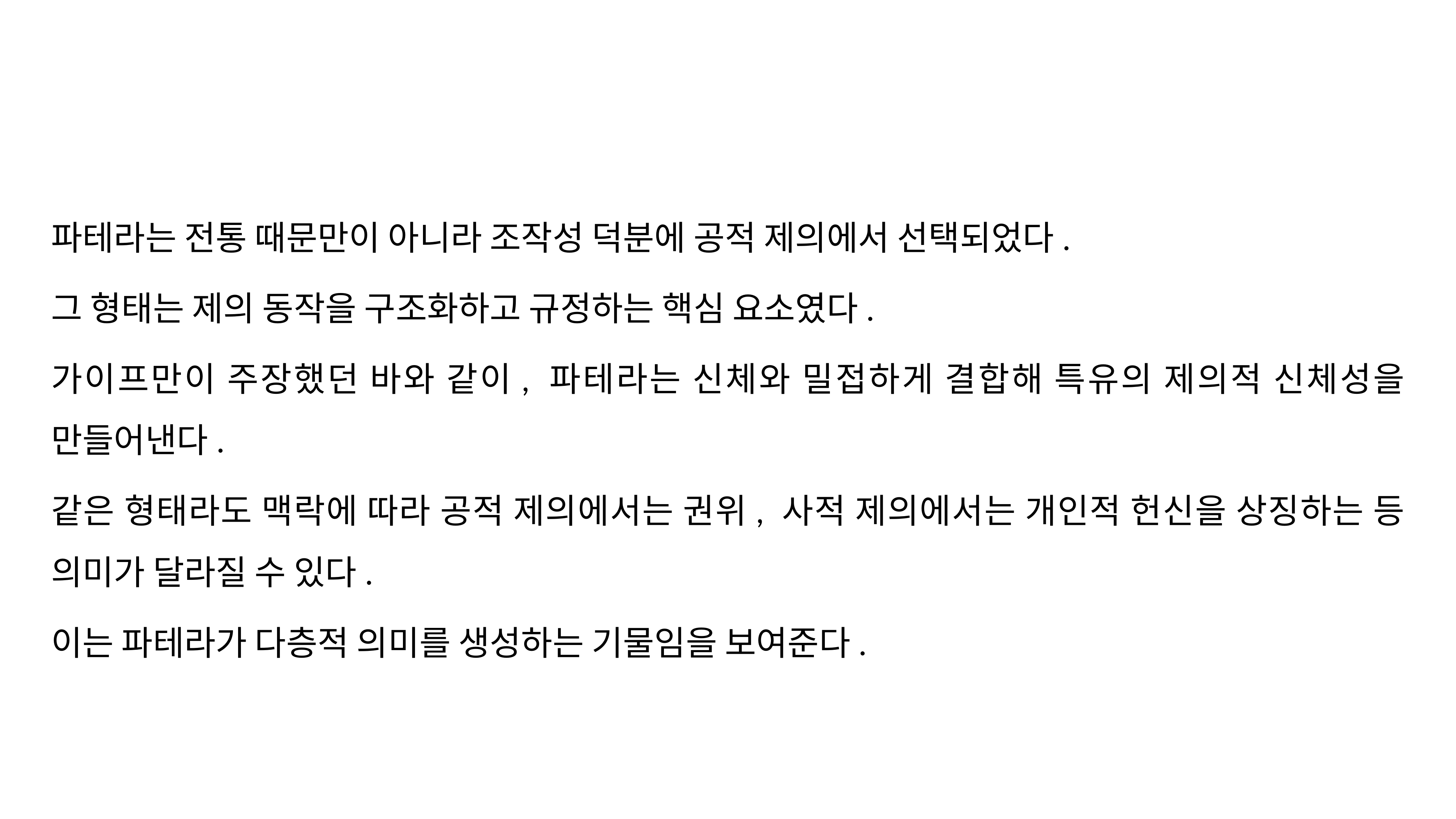

파테라는 전통 때문만이 아니라 조작성 덕분에 공적 제의에서 선택되었다.
그 형태는 제의 동작을 구조화하고 규정하는 핵심 요소였다.
가이프만이 주장했던 바와 같이, 파테라는 신체와 밀접하게 결합해 특유의 제의적 신체성을 만들어낸다.
같은 형태라도 맥락에 따라 공적 제의에서는 권위, 사적 제의에서는 개인적 헌신을 상징하는 등 의미가 달라질 수 있다.
이는 파테라가 다층적 의미를 생성하는 기물임을 보여준다.